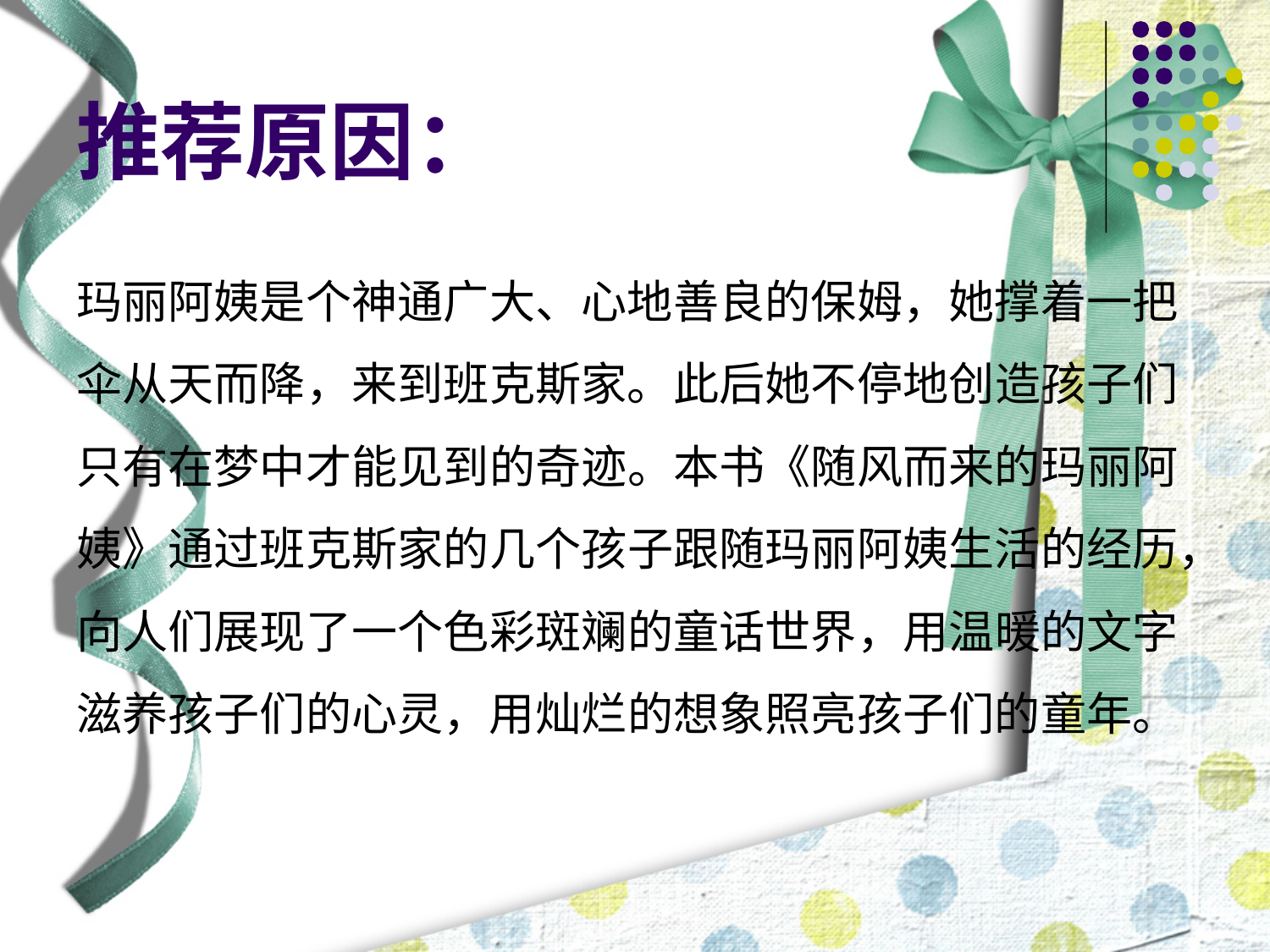

# 推荐原因：
玛丽阿姨是个神通广大、心地善良的保姆，她撑着一把伞从天而降，来到班克斯家。此后她不停地创造孩子们只有在梦中才能见到的奇迹。本书《随风而来的玛丽阿姨》通过班克斯家的几个孩子跟随玛丽阿姨生活的经历，向人们展现了一个色彩斑斓的童话世界，用温暖的文字滋养孩子们的心灵，用灿烂的想象照亮孩子们的童年。